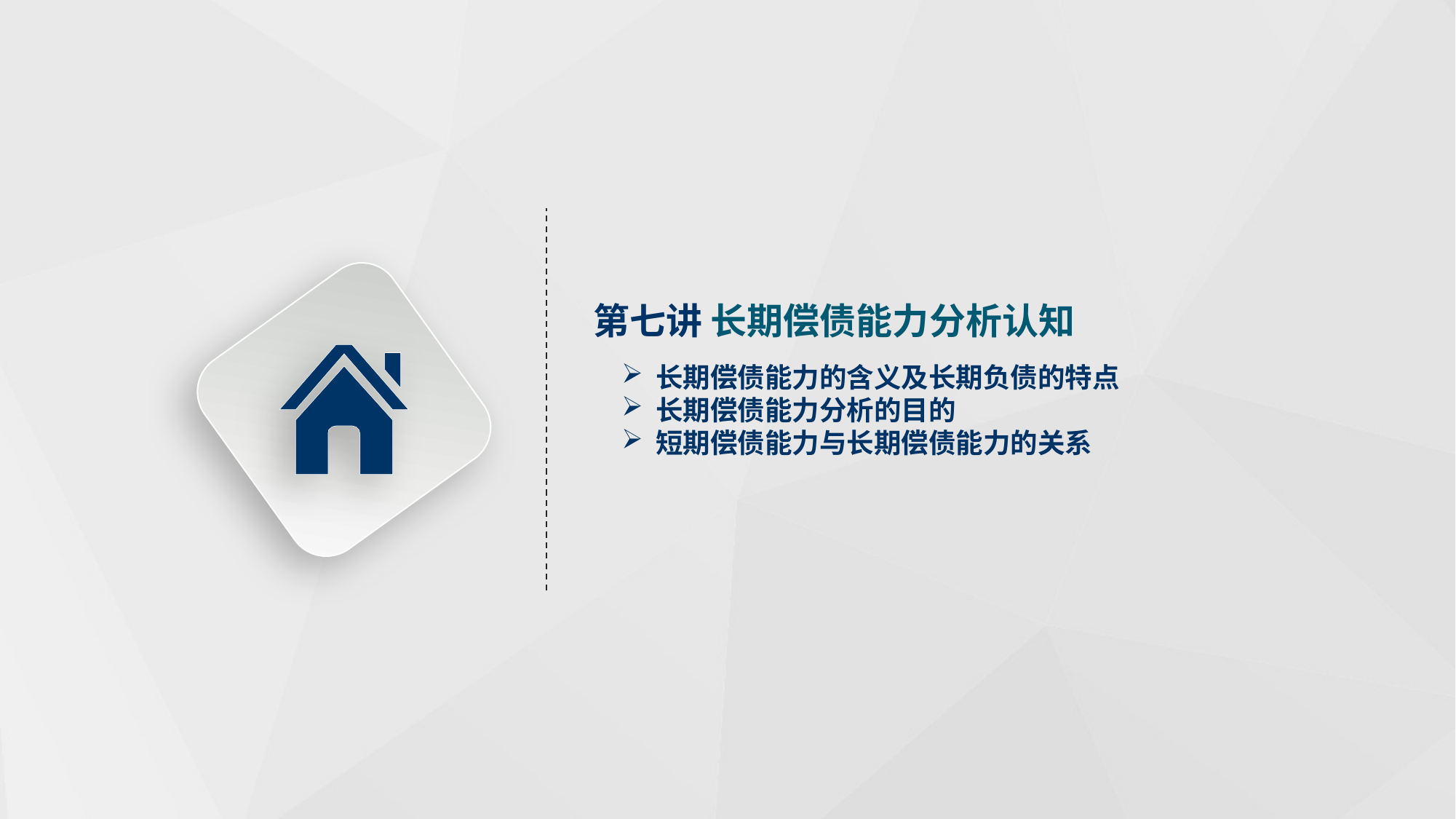

第七讲 长期偿债能力分析认知

长期偿债能力的含义及长期负债的特点
长期偿债能力分析的目的
短期偿债能力与长期偿债能力的关系